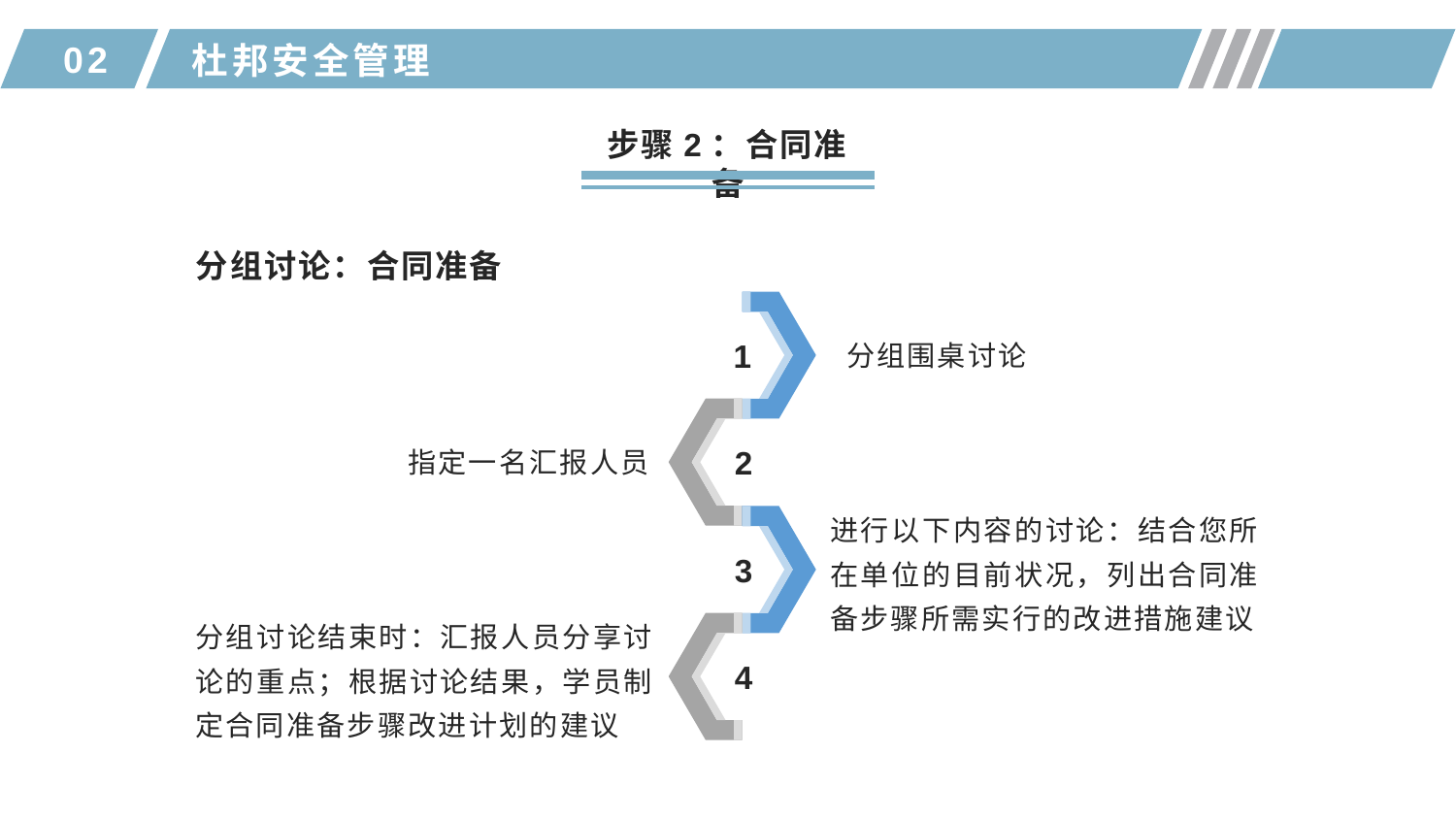

02
杜邦安全管理
步骤2：合同准备
分组讨论：合同准备

1
分组围桌讨论
2
指定一名汇报人员
进行以下内容的讨论：结合您所在单位的目前状况，列出合同准备步骤所需实行的改进措施建议
3
分组讨论结束时：汇报人员分享讨论的重点；根据讨论结果，学员制定合同准备步骤改进计划的建议
4